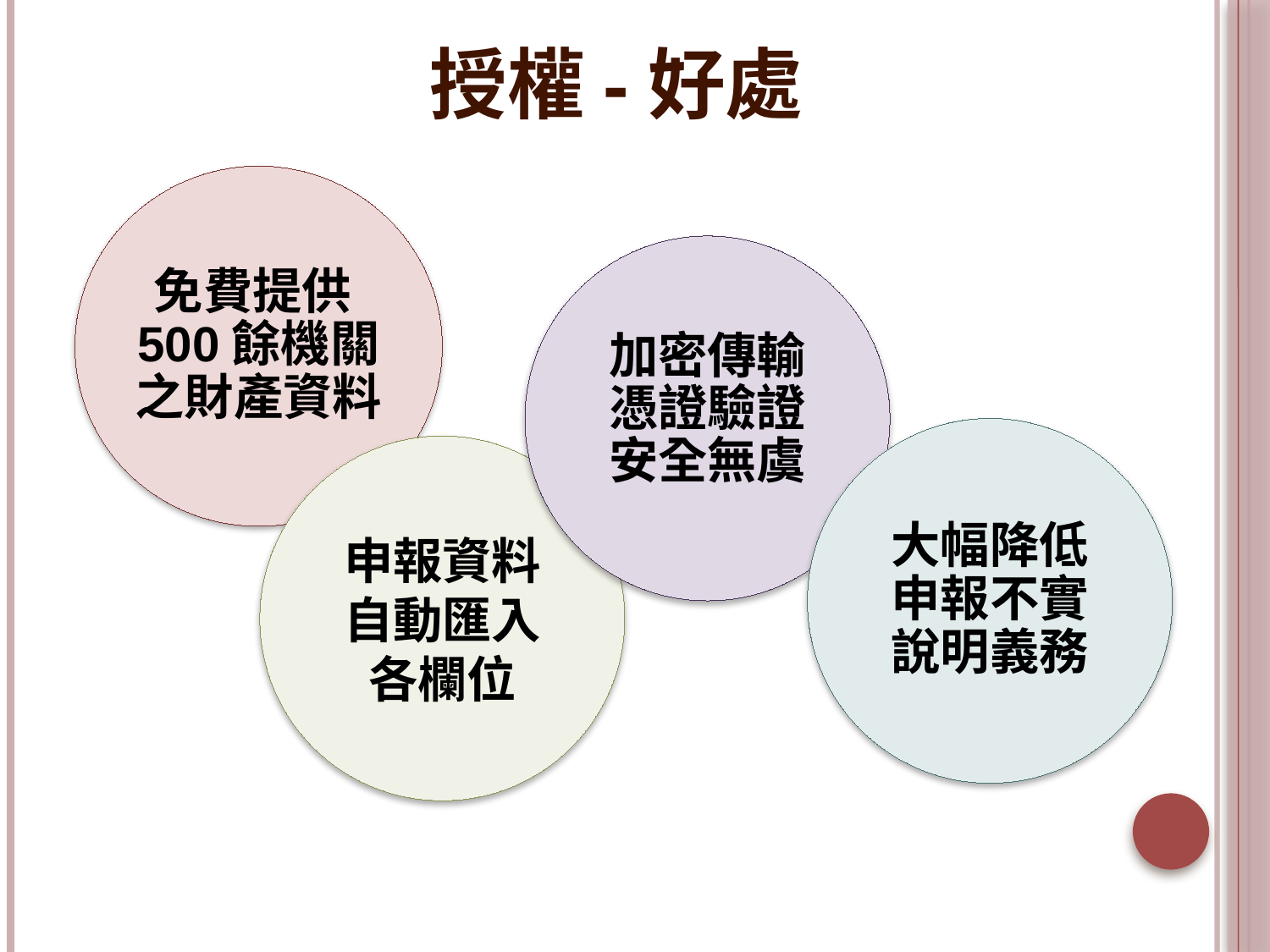

# 授權-好處
免費提供500餘機關之財產資料
加密傳輸
憑證驗證
安全無虞
大幅降低申報不實說明義務
申報資料自動匯入各欄位